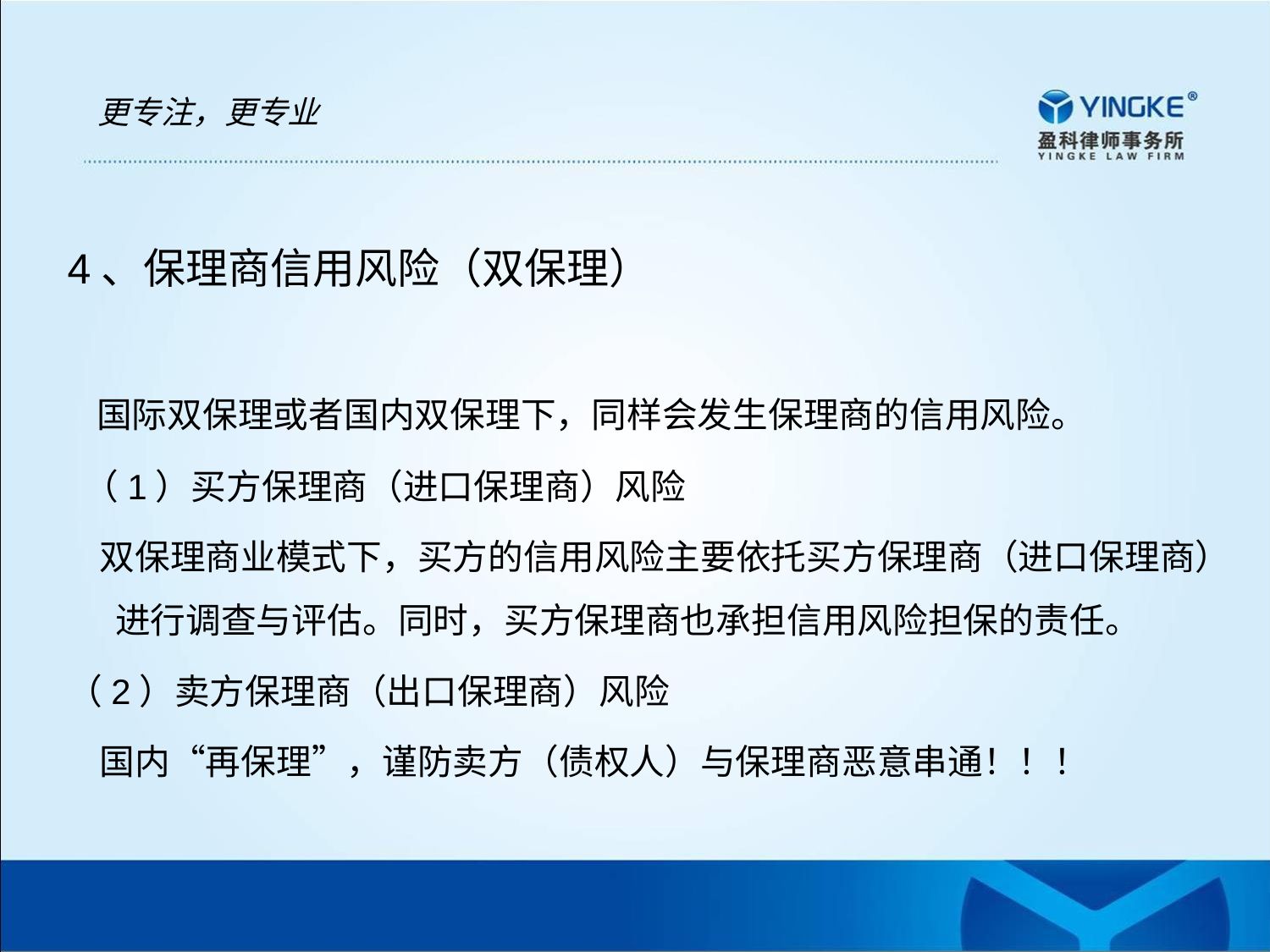

更专注，更专业

4、保理商信用风险（双保理）

  国际双保理或者国内双保理下，同样会发生保理商的信用风险。
 （1）买方保理商（进口保理商）风险
   双保理商业模式下，买方的信用风险主要依托买方保理商（进口保理商）进行调查与评估。同时，买方保理商也承担信用风险担保的责任。
（2）卖方保理商（出口保理商）风险
   国内“再保理”，谨防卖方（债权人）与保理商恶意串通！！！